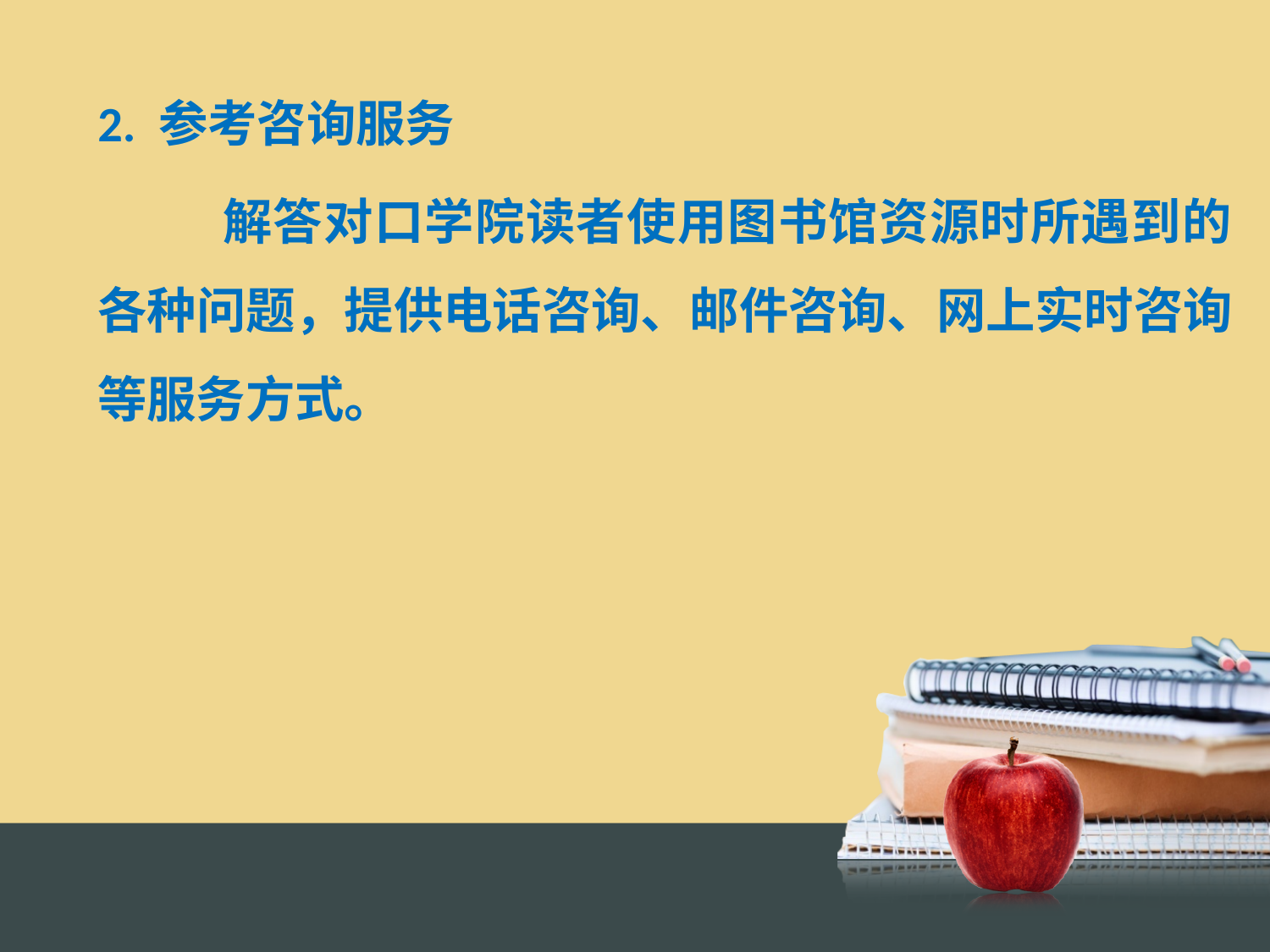

2. 参考咨询服务
         解答对口学院读者使用图书馆资源时所遇到的各种问题，提供电话咨询、邮件咨询、网上实时咨询等服务方式。